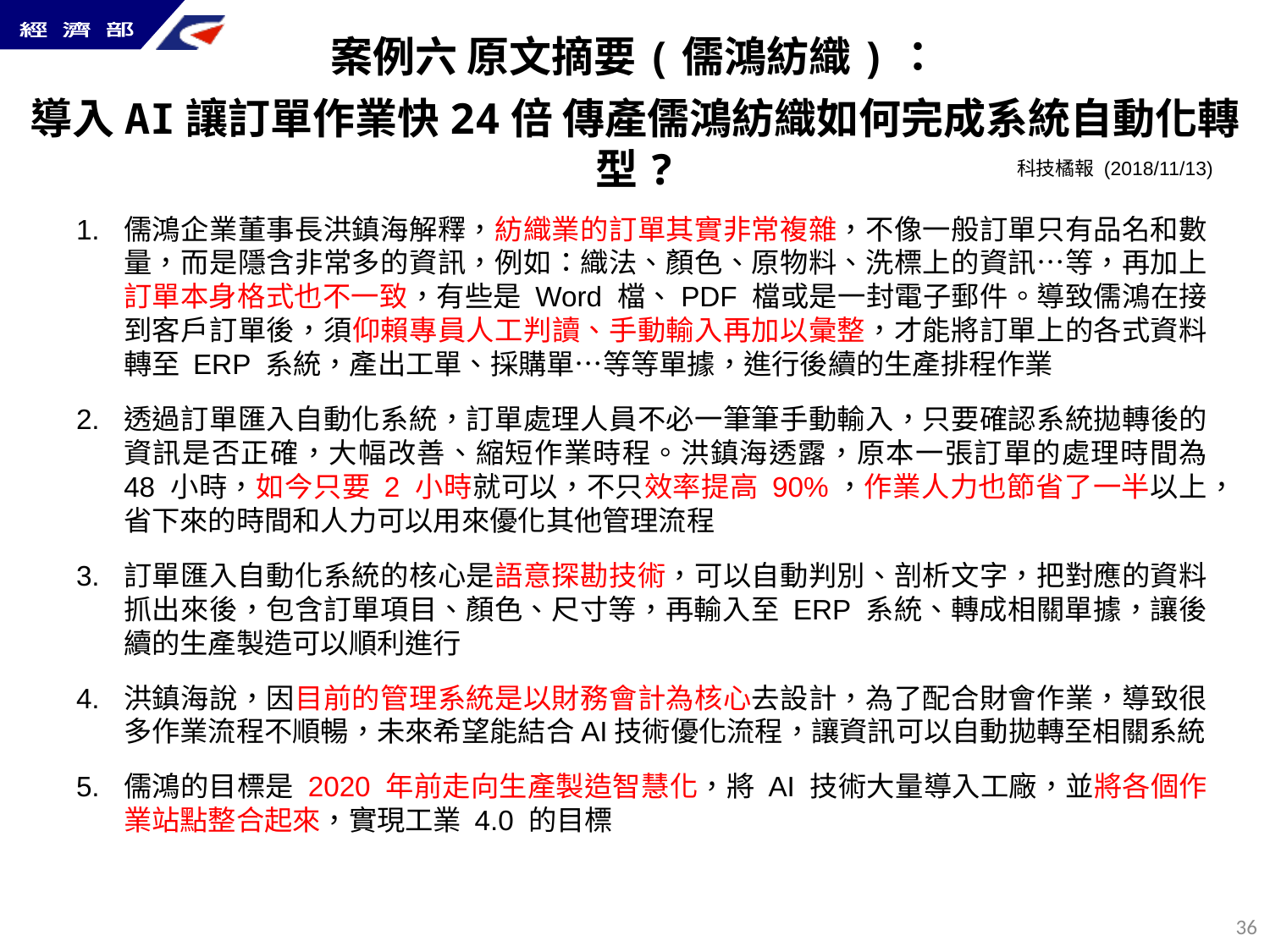

案例六 原文摘要(儒鴻紡織)：
導入AI讓訂單作業快24倍 傳產儒鴻紡織如何完成系統自動化轉型?
科技橘報 (2018/11/13)
儒鴻企業董事長洪鎮海解釋，紡織業的訂單其實非常複雜，不像一般訂單只有品名和數量，而是隱含非常多的資訊，例如：織法、顏色、原物料、洗標上的資訊…等，再加上訂單本身格式也不一致，有些是 Word 檔、PDF 檔或是一封電子郵件。導致儒鴻在接到客戶訂單後，須仰賴專員人工判讀、手動輸入再加以彙整，才能將訂單上的各式資料轉至 ERP 系統，產出工單、採購單…等等單據，進行後續的生產排程作業
透過訂單匯入自動化系統，訂單處理人員不必一筆筆手動輸入，只要確認系統拋轉後的資訊是否正確，大幅改善、縮短作業時程。洪鎮海透露，原本一張訂單的處理時間為 48 小時，如今只要 2 小時就可以，不只效率提高 90%，作業人力也節省了一半以上，省下來的時間和人力可以用來優化其他管理流程
訂單匯入自動化系統的核心是語意探勘技術，可以自動判別、剖析文字，把對應的資料抓出來後，包含訂單項目、顏色、尺寸等，再輸入至 ERP 系統、轉成相關單據，讓後續的生產製造可以順利進行
洪鎮海說，因目前的管理系統是以財務會計為核心去設計，為了配合財會作業，導致很多作業流程不順暢，未來希望能結合AI技術優化流程，讓資訊可以自動拋轉至相關系統
儒鴻的目標是 2020 年前走向生產製造智慧化，將 AI 技術大量導入工廠，並將各個作業站點整合起來，實現工業 4.0 的目標
36